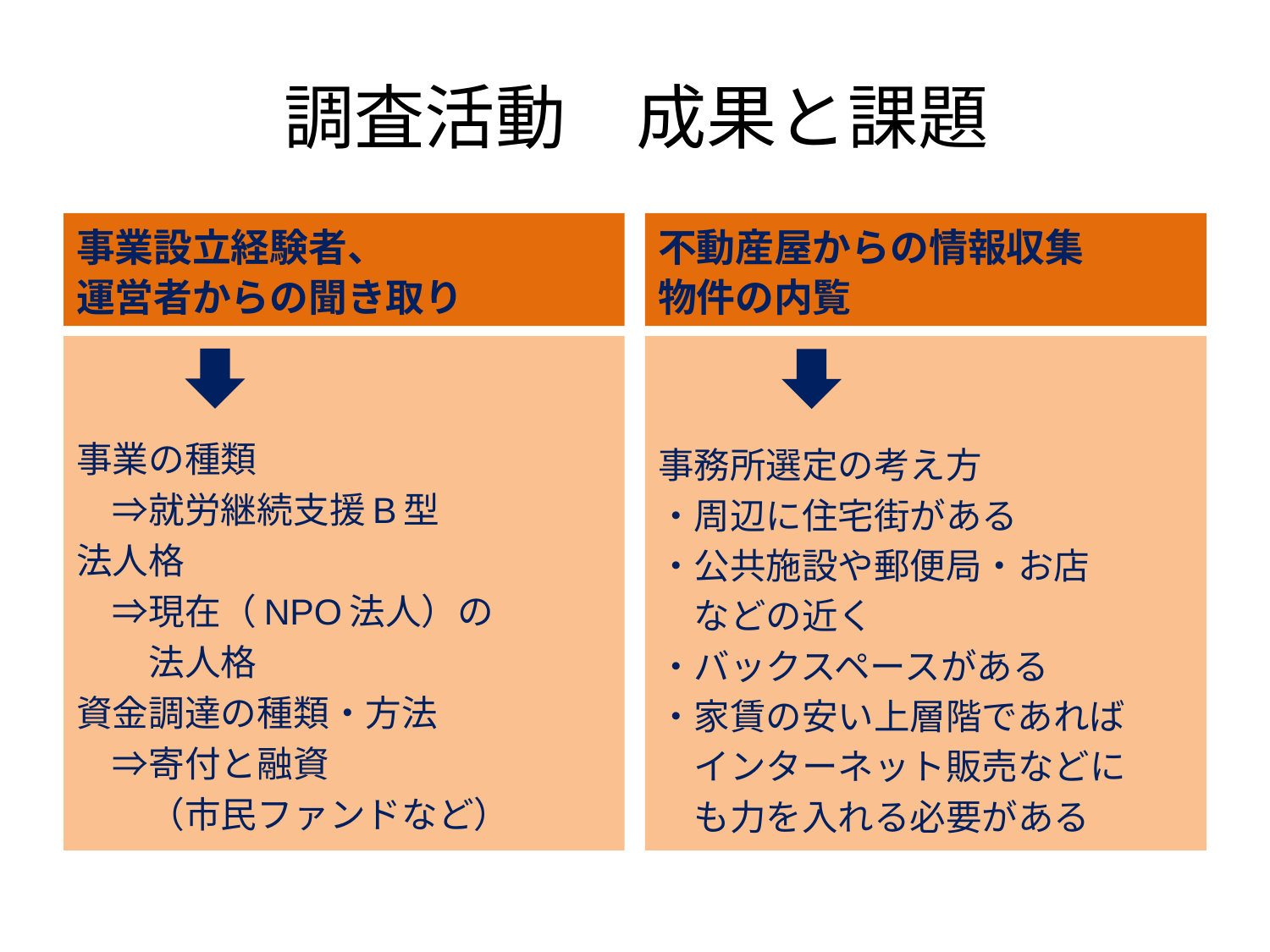

# 調査活動　成果と課題
事業設立経験者、
運営者からの聞き取り
不動産屋からの情報収集
物件の内覧

事業の種類
　⇒就労継続支援B型
法人格
　⇒現在（NPO法人）の
　　法人格
資金調達の種類・方法
　⇒寄付と融資
　　（市民ファンドなど）

事務所選定の考え方
・周辺に住宅街がある
・公共施設や郵便局・お店
　などの近く
・バックスペースがある
・家賃の安い上層階であれば
　インターネット販売などに
　も力を入れる必要がある